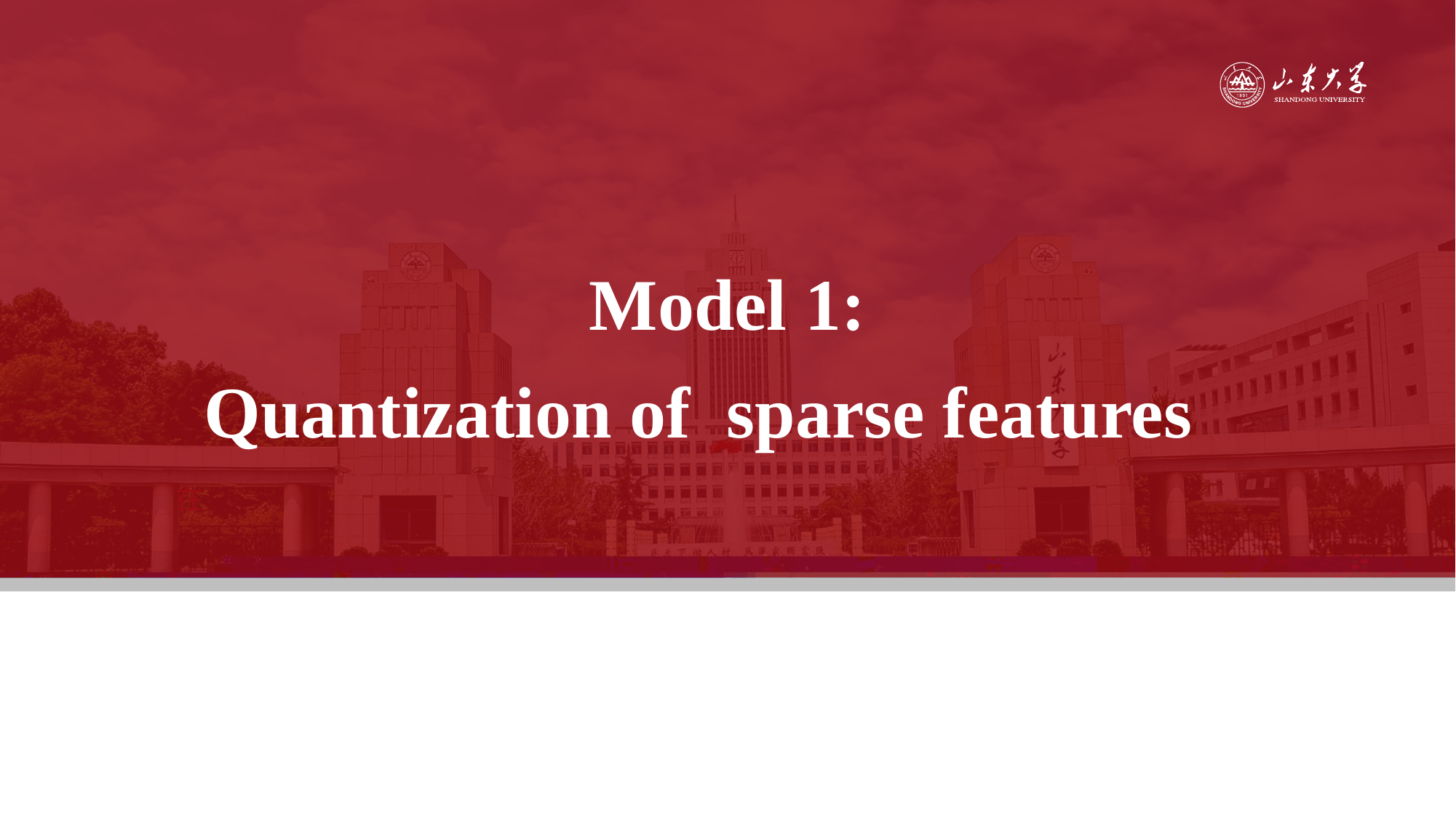

Model 1:
Quantization of  sparse features
在